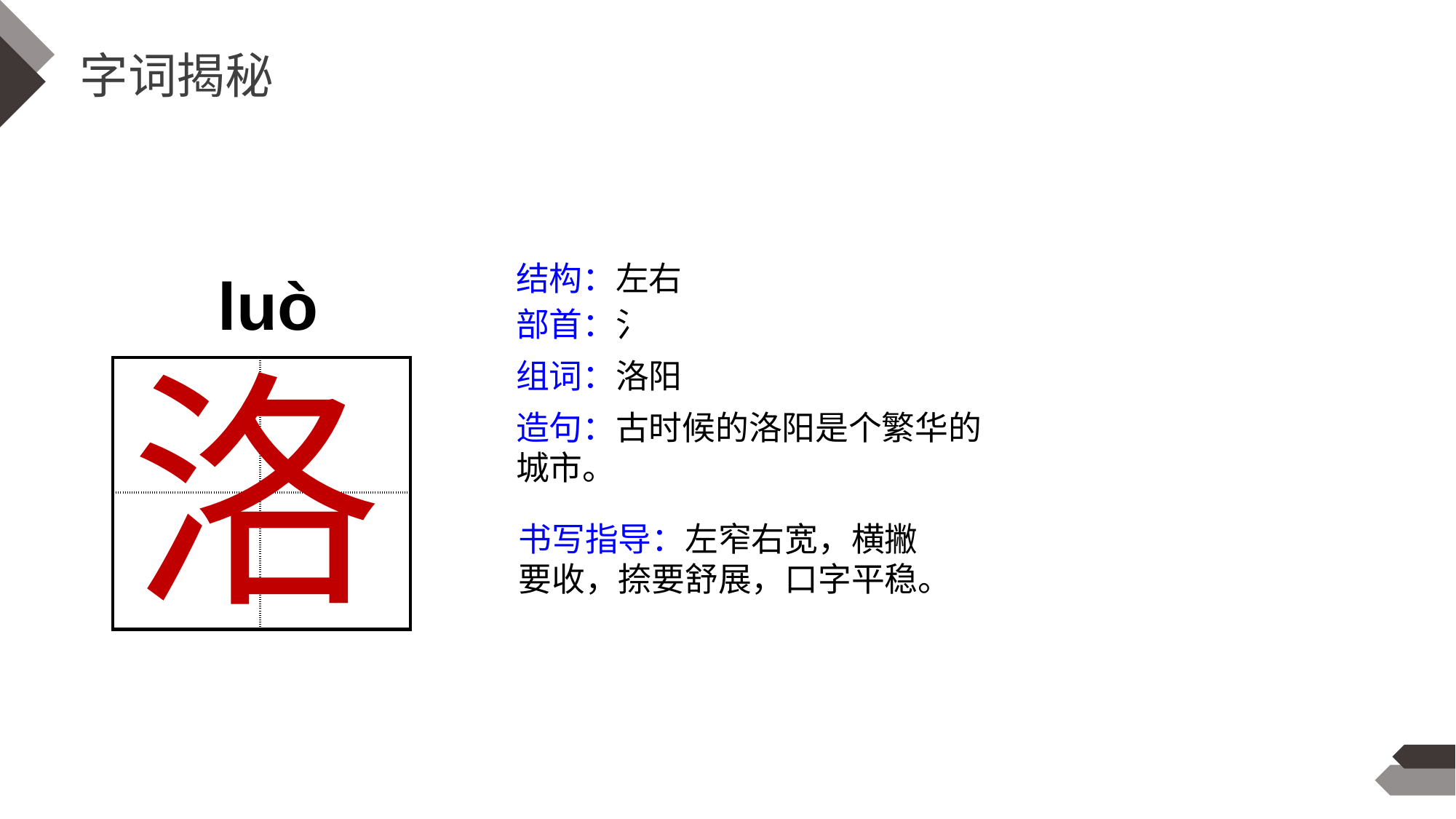

字词揭秘
结构：左右
luò
部首：氵
洛
组词：洛阳
|  |  |
| --- | --- |
|  |  |
造句：古时候的洛阳是个繁华的城市。

书写指导：左窄右宽，横撇要收，捺要舒展，口字平稳。